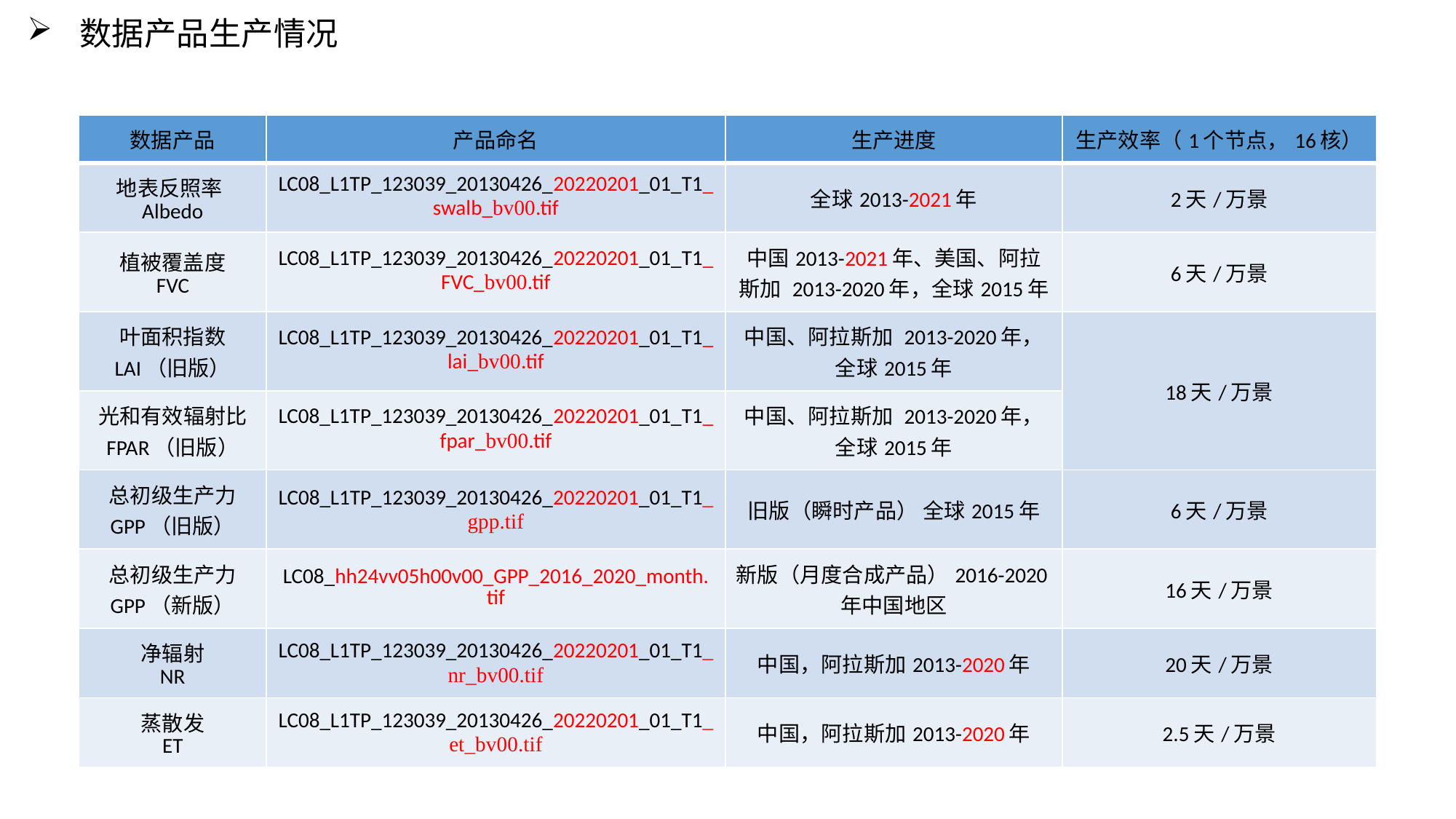

数据产品生产情况
| 数据产品 | 产品命名 | 生产进度 | 生产效率（1个节点，16核） |
| --- | --- | --- | --- |
| 地表反照率Albedo | LC08\_L1TP\_123039\_20130426\_20220201\_01\_T1\_swalb\_bv00.tif | 全球2013-2021年 | 2天/万景 |
| 植被覆盖度 FVC | LC08\_L1TP\_123039\_20130426\_20220201\_01\_T1\_FVC\_bv00.tif | 中国2013-2021年、美国、阿拉斯加 2013-2020年，全球2015年 | 6天/万景 |
| 叶面积指数 LAI（旧版） | LC08\_L1TP\_123039\_20130426\_20220201\_01\_T1\_lai\_bv00.tif | 中国、阿拉斯加 2013-2020年，全球2015年 | 18天/万景 |
| 光和有效辐射比 FPAR（旧版） | LC08\_L1TP\_123039\_20130426\_20220201\_01\_T1\_fpar\_bv00.tif | 中国、阿拉斯加 2013-2020年，全球2015年 |  |
| 总初级生产力 GPP（旧版） | LC08\_L1TP\_123039\_20130426\_20220201\_01\_T1\_gpp.tif | 旧版（瞬时产品） 全球2015年 | 6天/万景 |
| 总初级生产力 GPP（新版） | LC08\_hh24vv05h00v00\_GPP\_2016\_2020\_month.tif | 新版（月度合成产品）2016-2020年中国地区 | 16天/万景 |
| 净辐射 NR | LC08\_L1TP\_123039\_20130426\_20220201\_01\_T1\_nr\_bv00.tif | 中国，阿拉斯加2013-2020年 | 20天/万景 |
| 蒸散发 ET | LC08\_L1TP\_123039\_20130426\_20220201\_01\_T1\_et\_bv00.tif | 中国，阿拉斯加2013-2020年 | 2.5天/万景 |